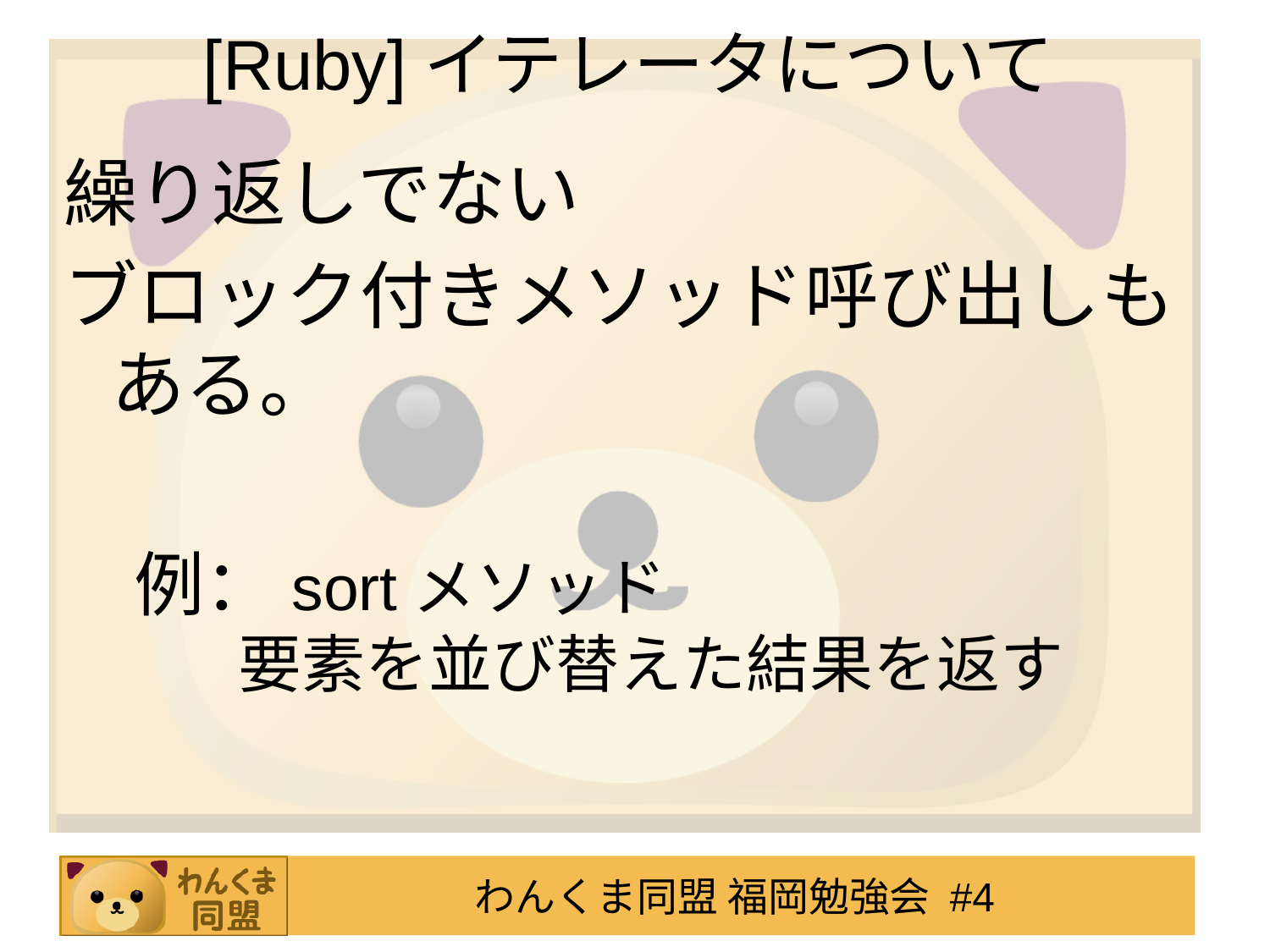

# [Ruby]イテレータについて
繰り返しでない
ブロック付きメソッド呼び出しもある。

　例：sortメソッド
　　要素を並び替えた結果を返す